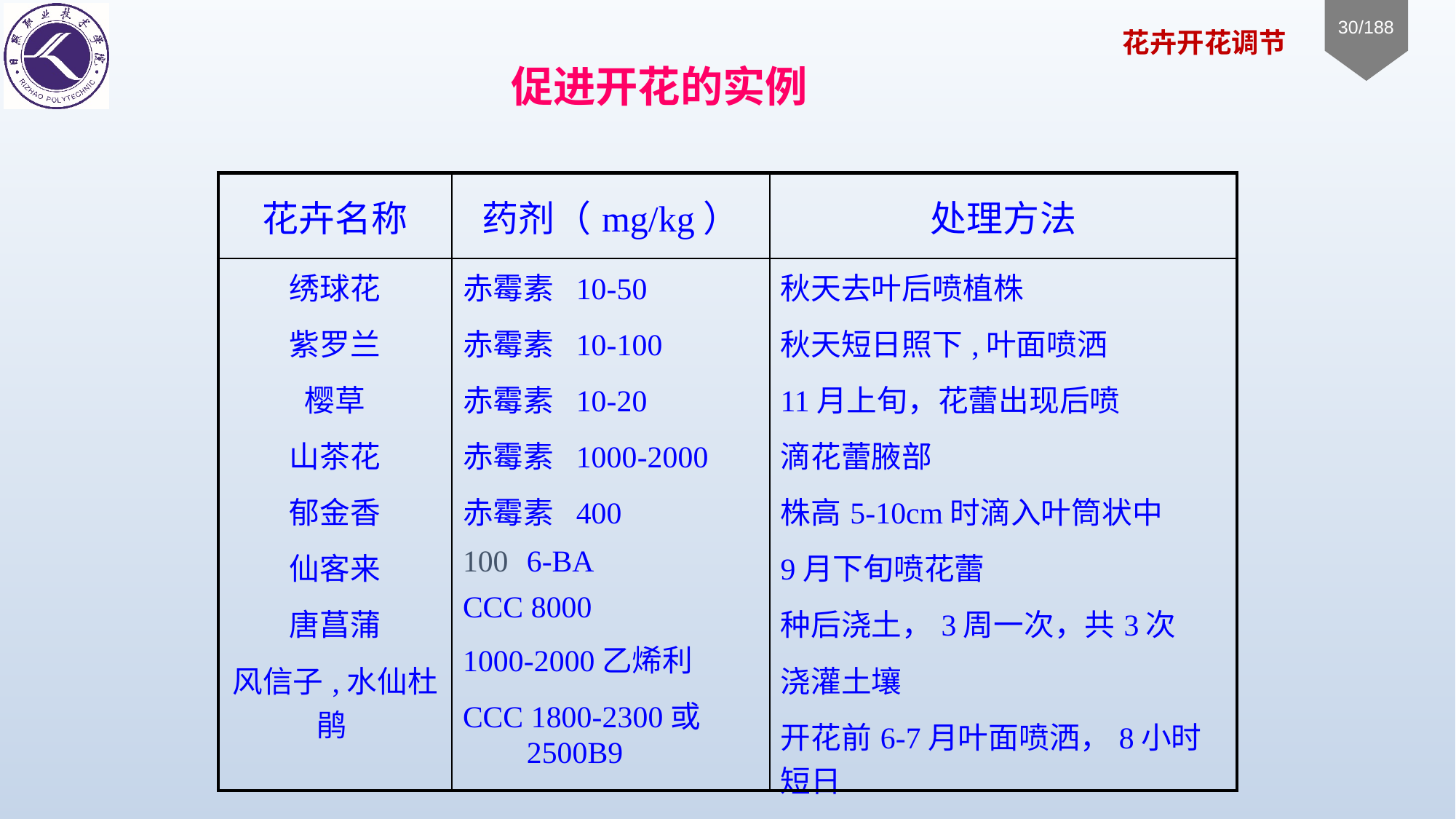

促进开花的实例
| 花卉名称 | 药剂（mg/kg） | 处理方法 |
| --- | --- | --- |
| 绣球花 紫罗兰 樱草 山茶花 郁金香 仙客来 唐菖蒲 风信子,水仙杜鹃 | 赤霉素 10-50 赤霉素 10-100 赤霉素 10-20 赤霉素 1000-2000 赤霉素 400 6-BA CCC 8000 1000-2000乙烯利 CCC 1800-2300或2500B9 | 秋天去叶后喷植株 秋天短日照下,叶面喷洒 11月上旬，花蕾出现后喷 滴花蕾腋部 株高5-10cm时滴入叶筒状中 9月下旬喷花蕾 种后浇土，3周一次，共3次 浇灌土壤 开花前6-7月叶面喷洒，8小时短日 |